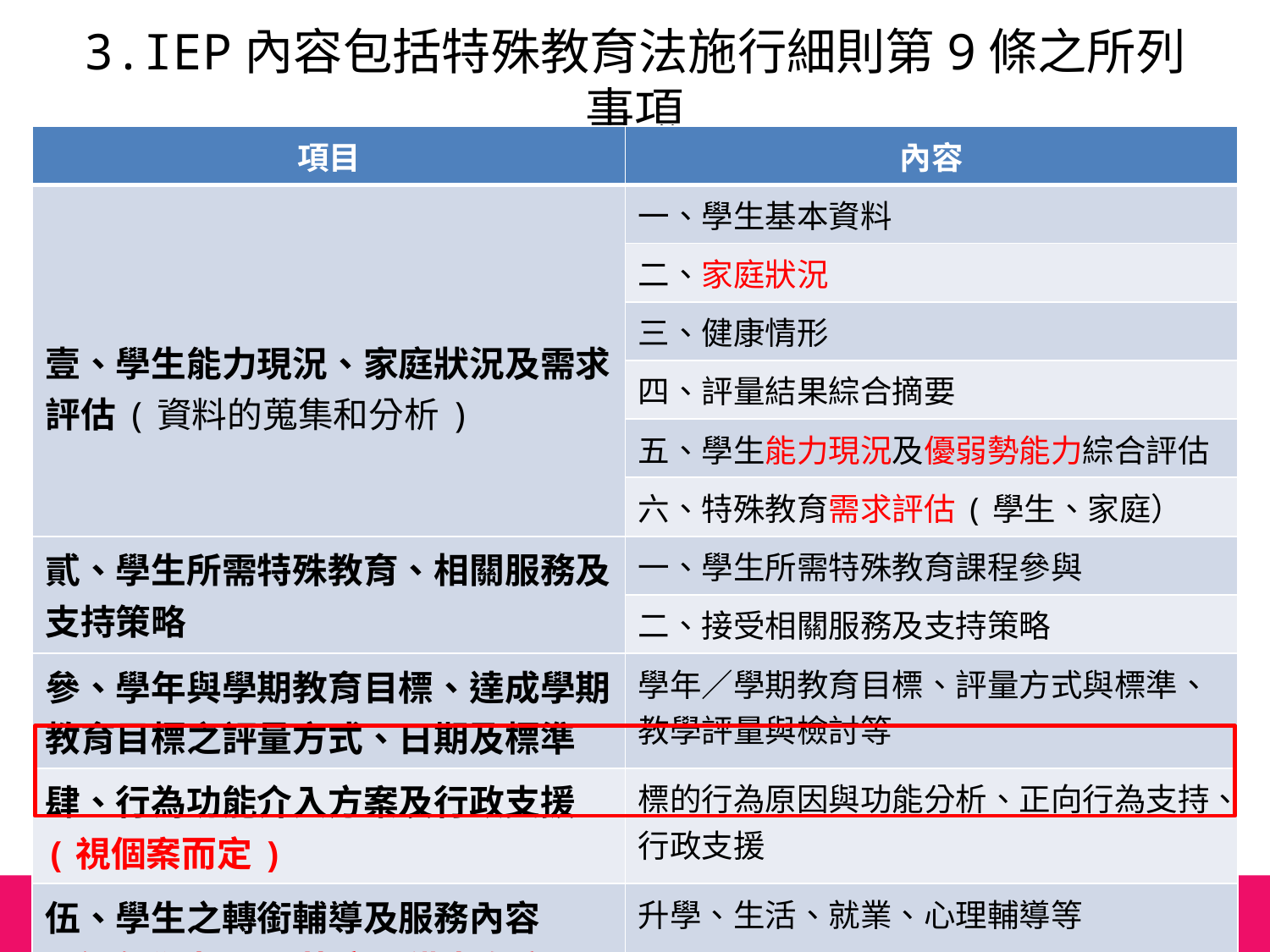

# 3.IEP內容包括特殊教育法施行細則第9條之所列事項
| 項目 | 內容 |
| --- | --- |
| 壹、學生能力現況、家庭狀況及需求評估(資料的蒐集和分析) | 一、學生基本資料 |
|  | 二、家庭狀況 |
|  | 三、健康情形 |
|  | 四、評量結果綜合摘要 |
|  | 五、學生能力現況及優弱勢能力綜合評估 |
|  | 六、特殊教育需求評估(學生、家庭） |
| 貳、學生所需特殊教育、相關服務及支持策略 | 一、學生所需特殊教育課程參與 |
|  | 二、接受相關服務及支持策略 |
| 參、學年與學期教育目標、達成學期教育目標之評量方式、日期及標準 | 學年／學期教育目標、評量方式與標準、教學評量與檢討等 |
| 肆、行為功能介入方案及行政支援 (視個案而定) | 標的行為原因與功能分析、正向行為支持、行政支援 |
| 伍、學生之轉銜輔導及服務內容 (每名學生IEP皆應具備本向度) | 升學、生活、就業、心理輔導等 |